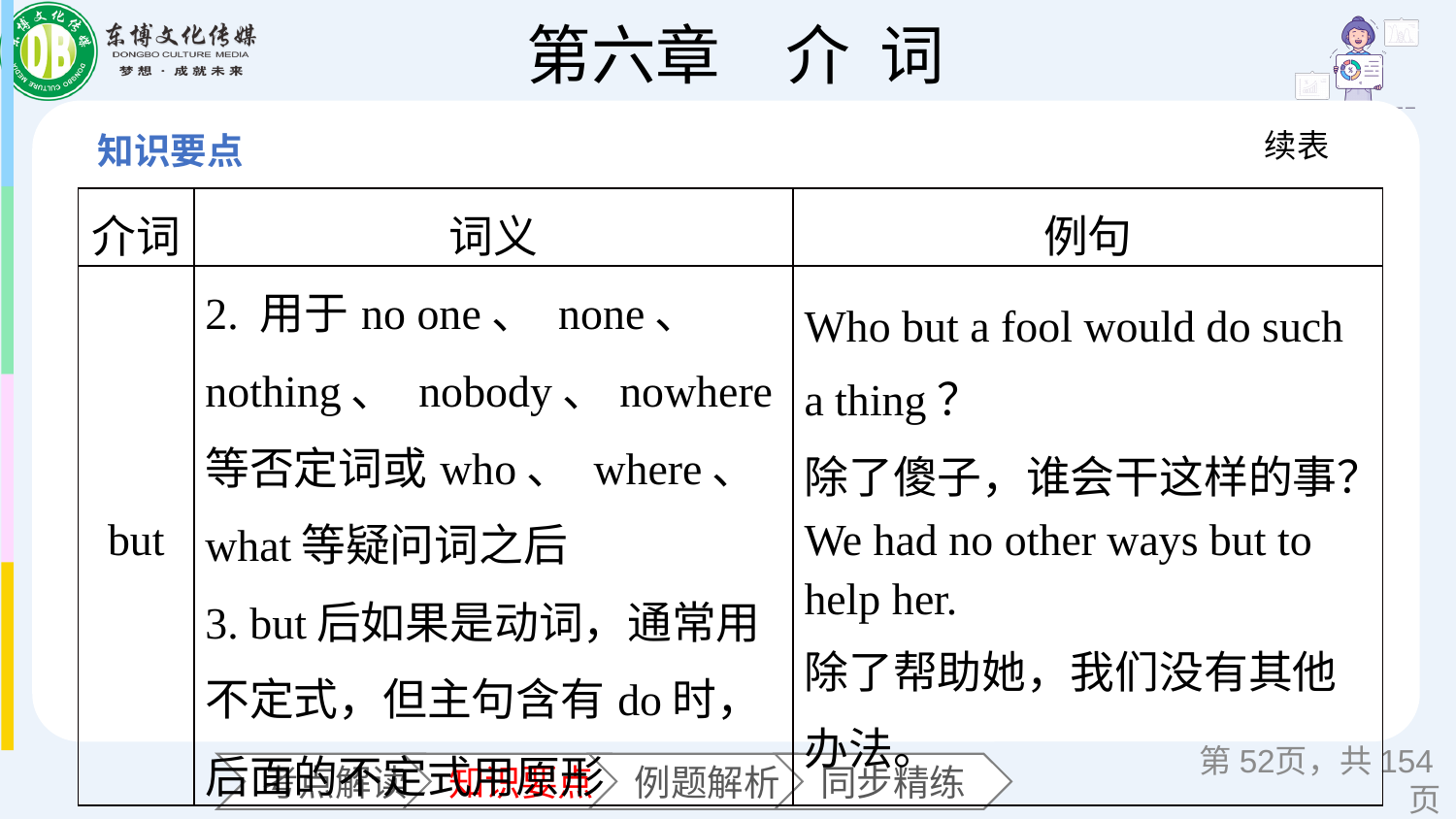

续表
| 介词 | 词义 | 例句 |
| --- | --- | --- |
| but | 2. 用于no one、 none、 nothing、 nobody、nowhere等否定词或who、 where、 what等疑问词之后 3. but后如果是动词，通常用不定式，但主句含有do时，后面的不定式用原形 | Who but a fool would do such a thing？ 除了傻子，谁会干这样的事？ We had no other ways but to help her. 除了帮助她，我们没有其他办法。 |
第52页，共154页